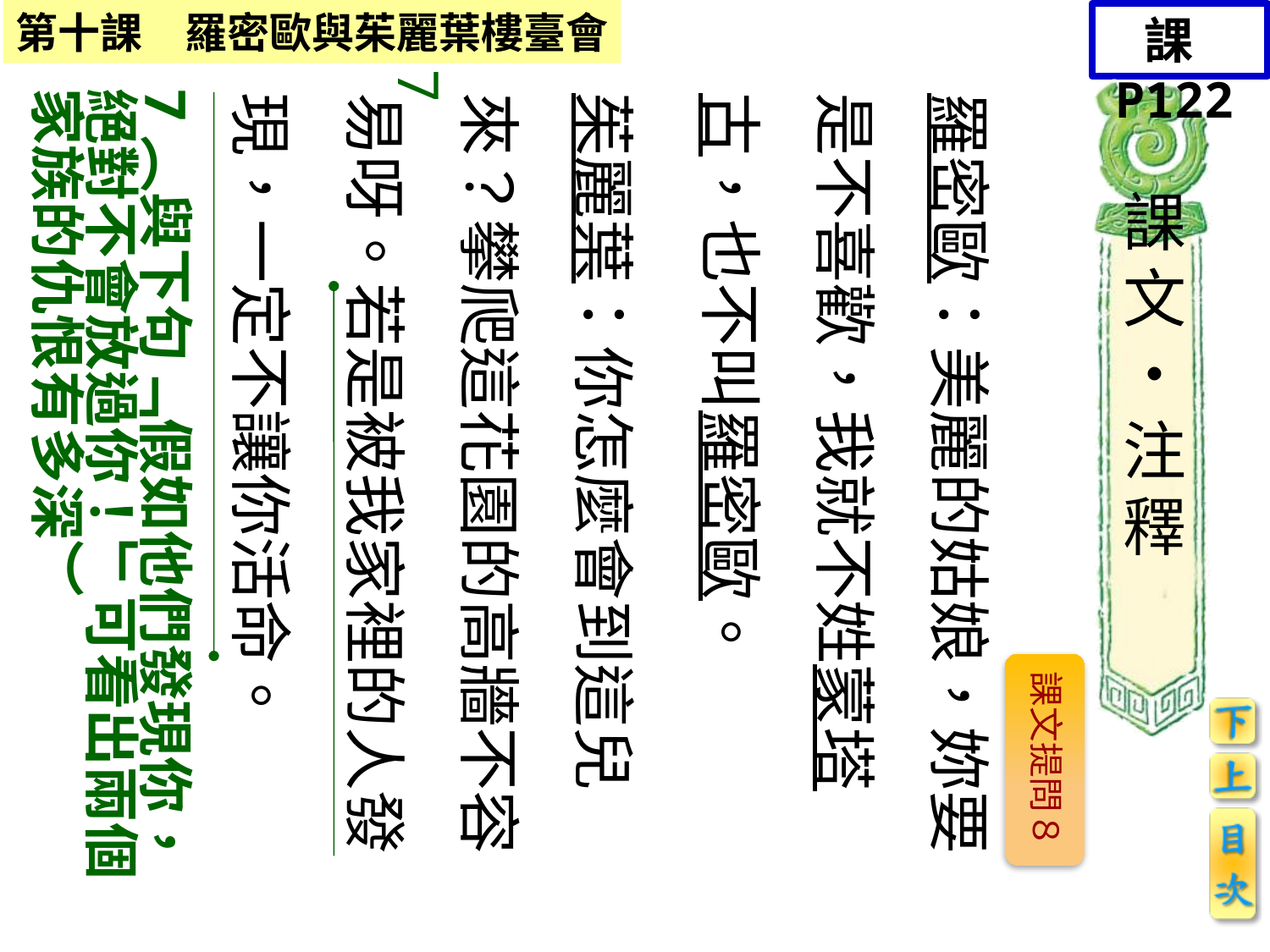

課P122
7
7︵與下句﹁假如他們發現你，絕對不會放過你！﹂可看出兩個家族的仇恨有多深︶
羅密歐：美麗的姑娘，妳要是不喜歡，我就不姓蒙塔古，也不叫羅密歐。
茱麗葉：你怎麼會到這兒來？攀爬這花園的高牆不容易呀。若是被我家裡的人發現，一定不讓你活命。

課文‧注釋

課文提問８